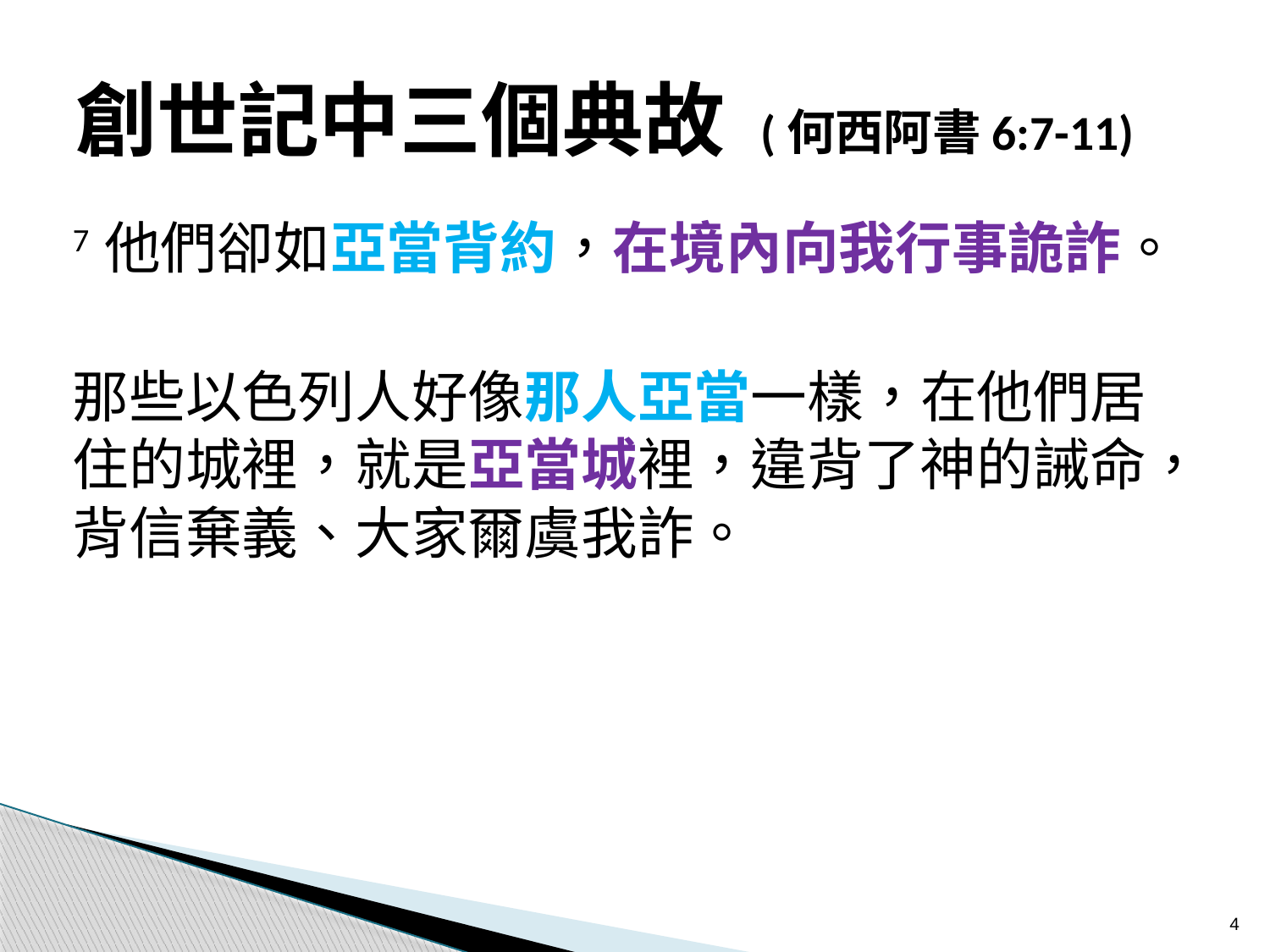

# 創世記中三個典故 (何西阿書6:7-11)
7 他們卻如亞當背約，在境內向我行事詭詐。

那些以色列人好像那人亞當一樣，在他們居住的城裡，就是亞當城裡，違背了神的誡命，背信棄義、大家爾虞我詐。
4